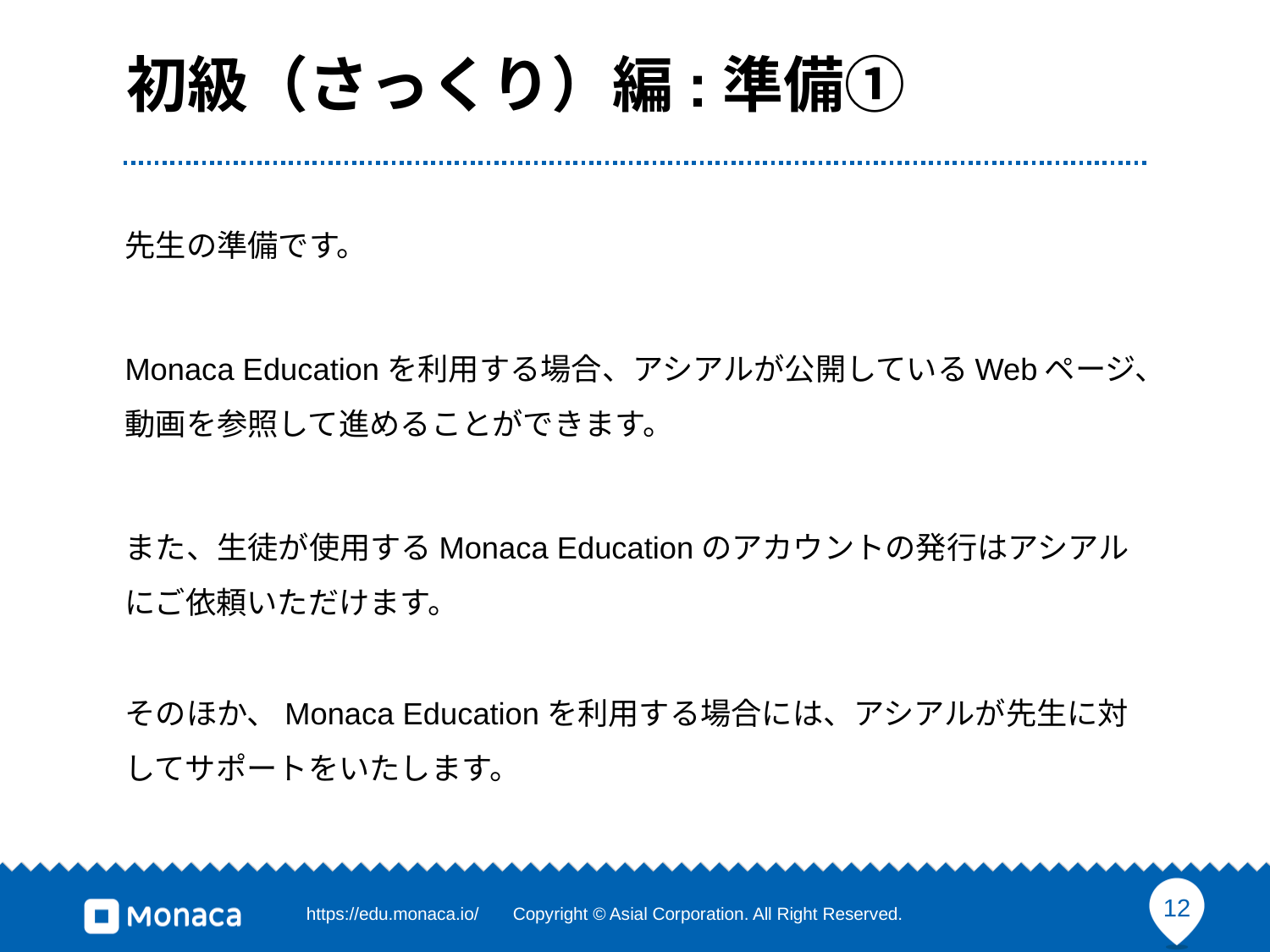

# 初級（さっくり）編:準備①
先生の準備です。

Monaca Educationを利用する場合、アシアルが公開しているWebページ、動画を参照して進めることができます。

また、生徒が使用するMonaca Educationのアカウントの発行はアシアルにご依頼いただけます。

そのほか、Monaca Educationを利用する場合には、アシアルが先生に対してサポートをいたします。